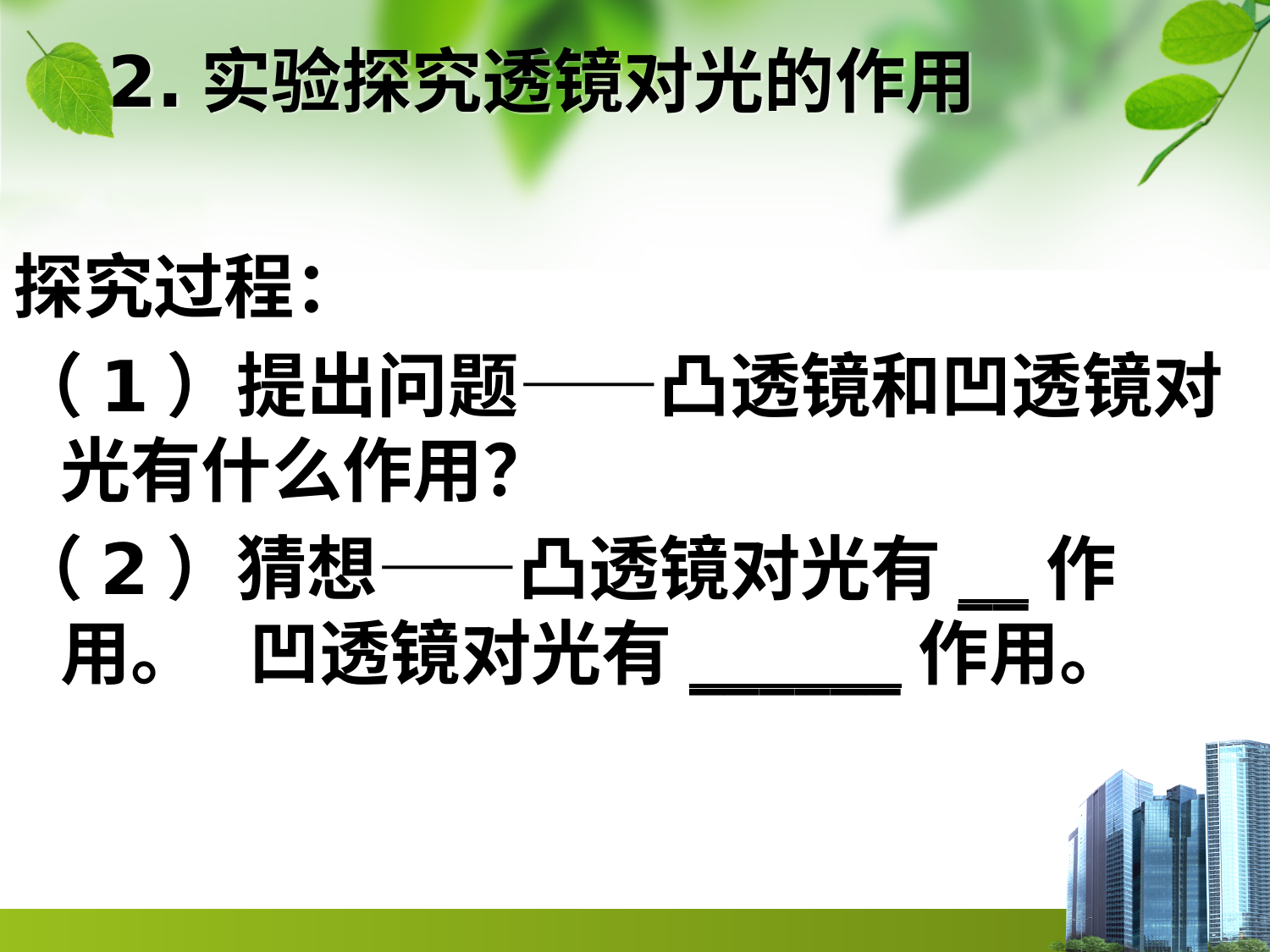

# 2.实验探究透镜对光的作用
探究过程：
（1）提出问题——凸透镜和凹透镜对光有什么作用？
（2）猜想——凸透镜对光有__作用。   凹透镜对光有______作用。